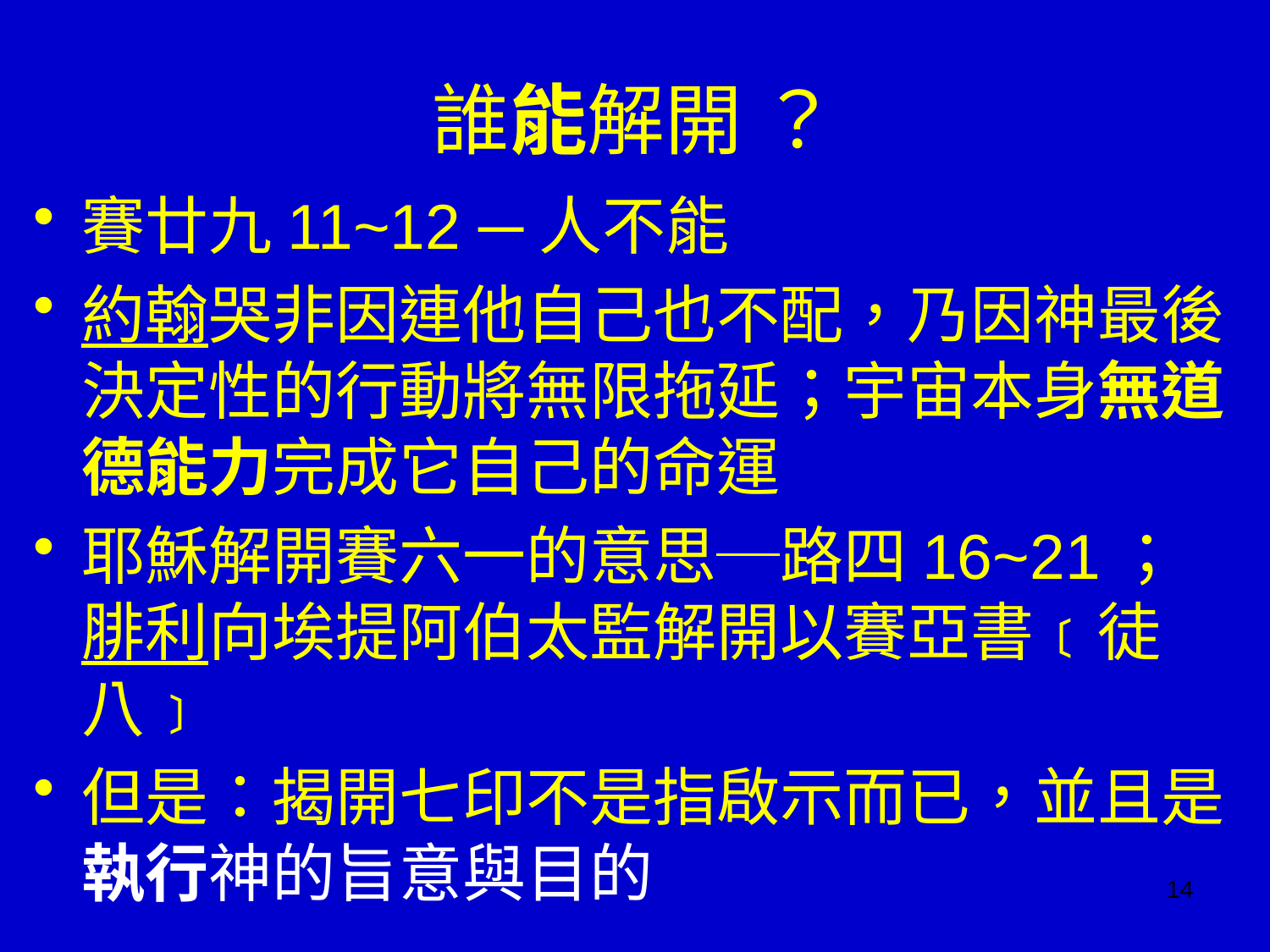

# 誰能解開 ？
賽廿九11~12 ─人不能
約翰哭非因連他自己也不配，乃因神最後決定性的行動將無限拖延；宇宙本身無道德能力完成它自己的命運
耶穌解開賽六一的意思─路四16~21；腓利向埃提阿伯太監解開以賽亞書﹝徒八﹞
但是：揭開七印不是指啟示而已，並且是執行神的旨意與目的
14